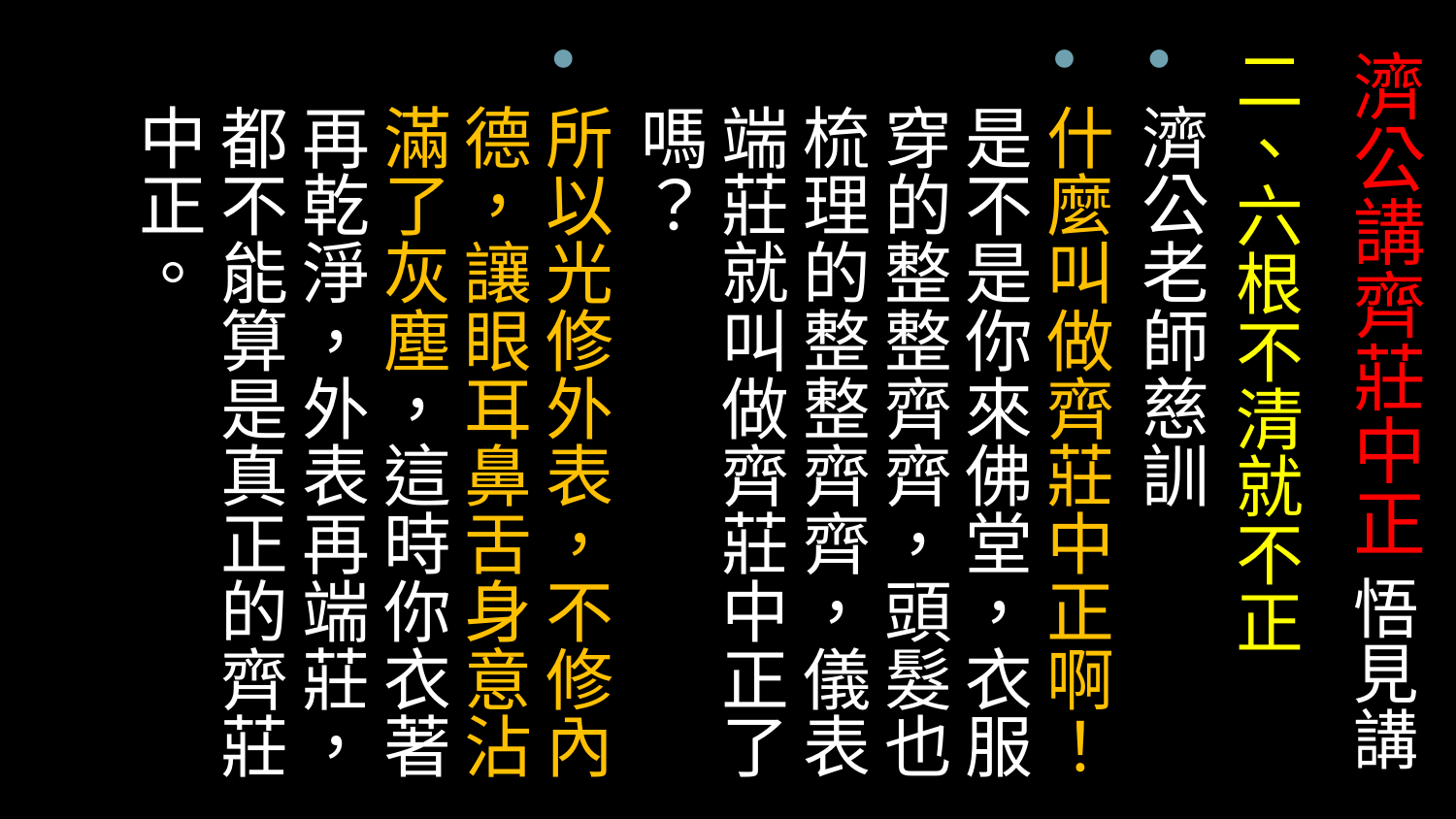

二、六根不清就不正
濟公老師慈訓
什麼叫做齊莊中正啊！是不是你來佛堂，衣服穿的整整齊齊，頭髮也梳理的整整齊齊，儀表端莊就叫做齊莊中正了嗎？
所以光修外表，不修內德，讓眼耳鼻舌身意沾滿了灰塵，這時你衣著再乾淨，外表再端莊，都不能算是真正的齊莊中正。

# 濟公講齊莊中正 悟見講